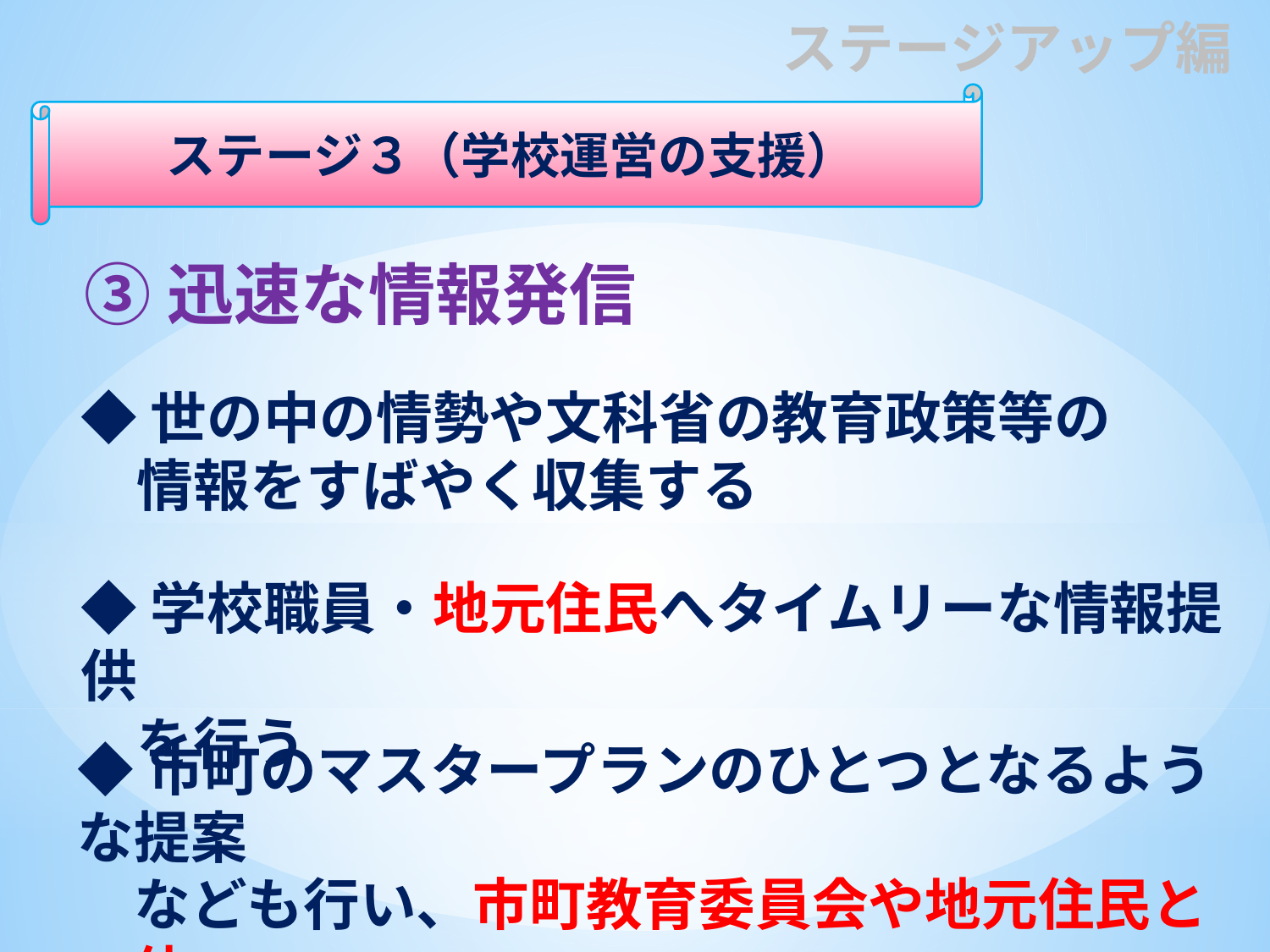

ステージアップ編

ステージ３（学校運営の支援）
③迅速な情報発信
◆世の中の情勢や文科省の教育政策等の
　情報をすばやく収集する
◆学校職員・地元住民へタイムリーな情報提供
　を行う
◆市町のマスタープランのひとつとなるような提案
　なども行い、市町教育委員会や地元住民と一体
　となって実現に取り組む